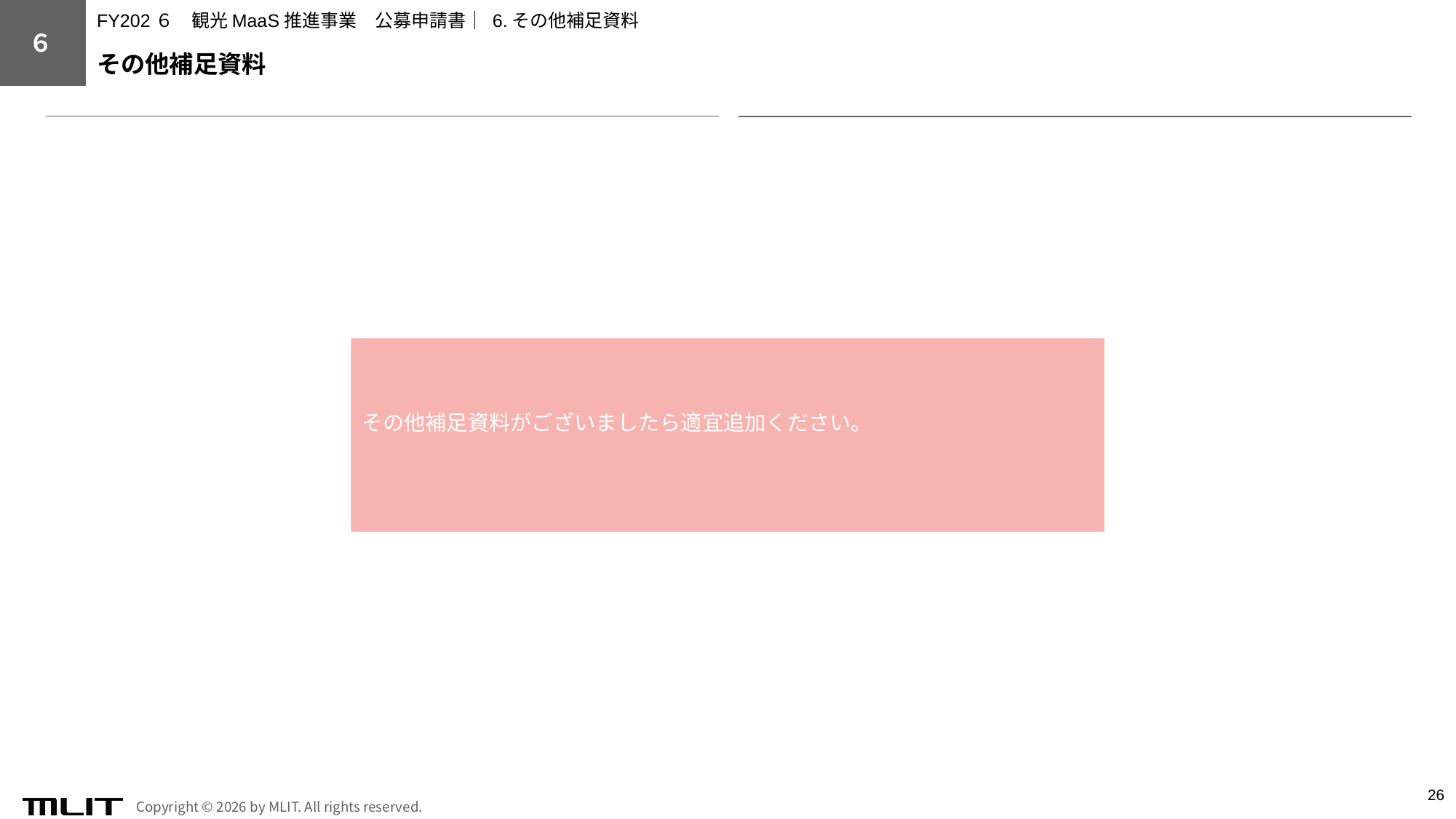

FY202６　観光MaaS推進事業　公募申請書│ 6.その他補足資料
６
その他補足資料

その他補足資料がございましたら適宜追加ください。

26